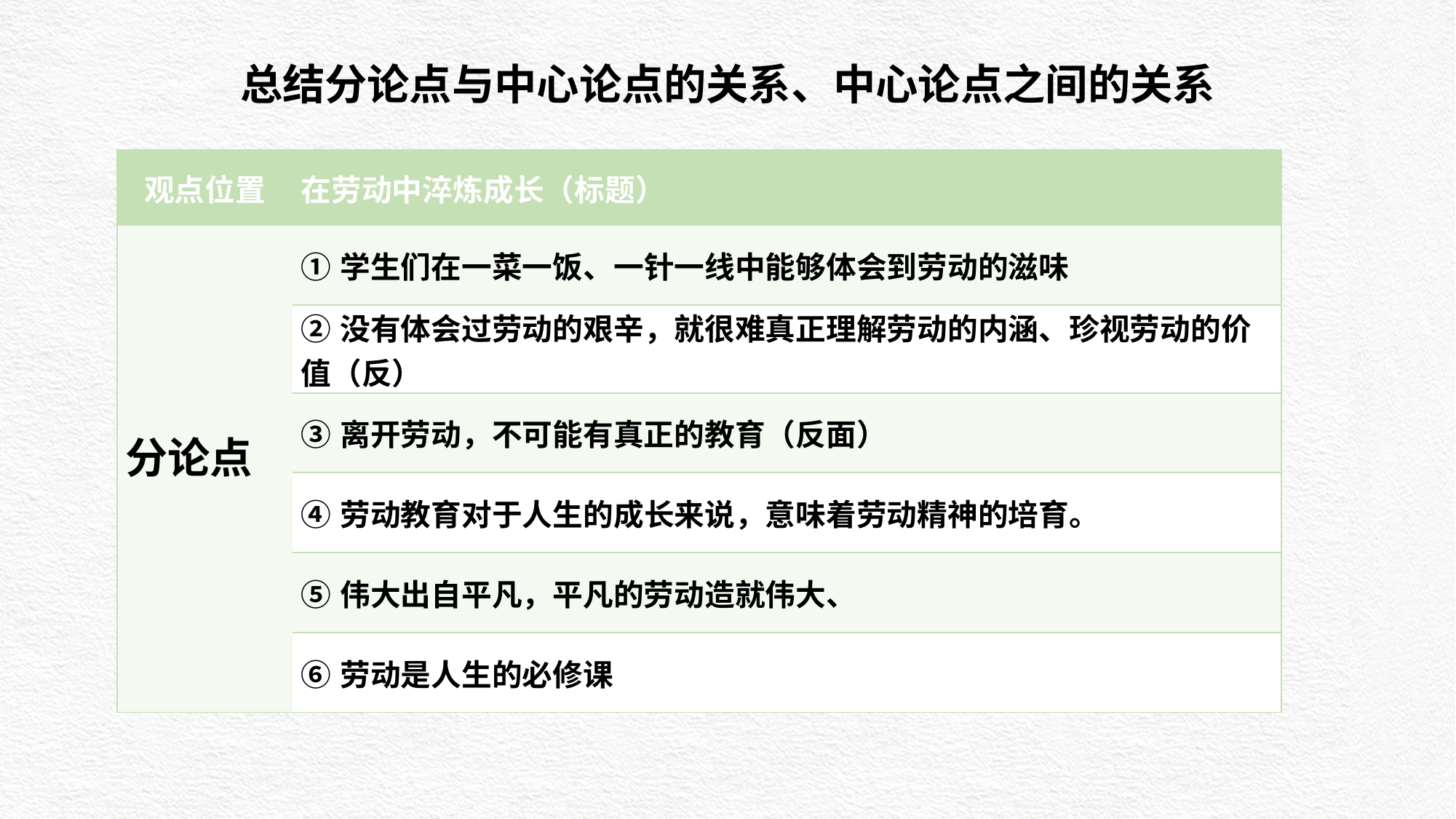

总结分论点与中心论点的关系、中心论点之间的关系
| 观点位置 | 在劳动中淬炼成长（标题） |
| --- | --- |
| 分论点 | ①学生们在一菜一饭、一针一线中能够体会到劳动的滋味 |
| ①学生们在一菜一饭、一针一线中能够体会到劳动的滋味 | ②没有体会过劳动的艰辛，就很难真正理解劳动的内涵、珍视劳动的价值（反） |
| ②没有体会过劳动的艰辛，就很难真正理解劳动的内涵、珍视劳动的价值（反） | ③离开劳动，不可能有真正的教育（反面） |
| ③离开劳动，不可能有真正的教育（反面） | ④劳动教育对于人生的成长来说，意味着劳动精神的培育。 |
| ④劳动教育对于人生的成长来说，意味着劳动精神的培育。 | ⑤伟大出自平凡，平凡的劳动造就伟大、 |
| ⑤伟大出自平凡，平凡的劳动造就伟大、 | ⑥劳动是人生的必修课 |